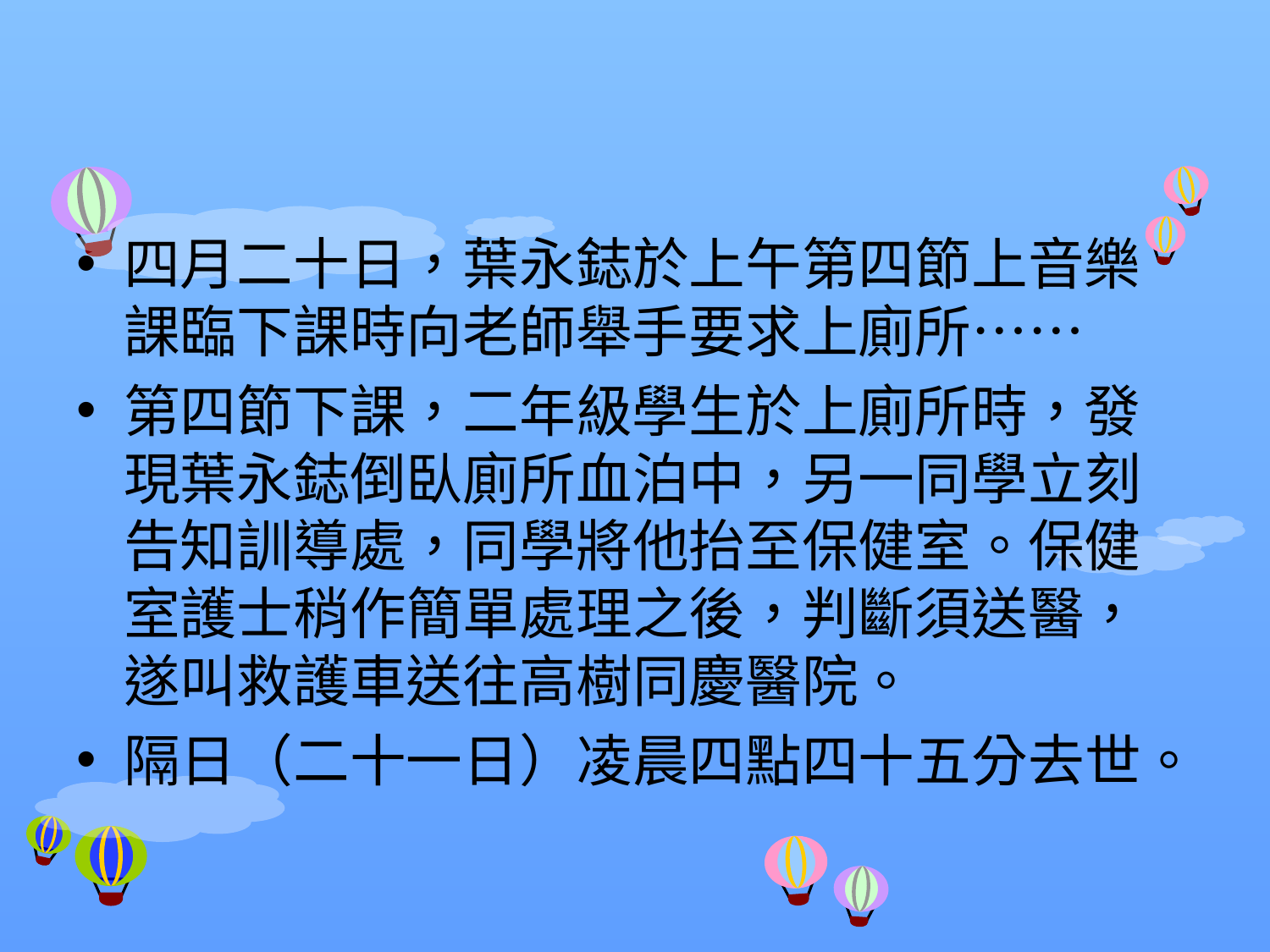

#
四月二十日，葉永鋕於上午第四節上音樂課臨下課時向老師舉手要求上廁所……
第四節下課，二年級學生於上廁所時，發現葉永鋕倒臥廁所血泊中，另一同學立刻告知訓導處，同學將他抬至保健室。保健室護士稍作簡單處理之後，判斷須送醫，遂叫救護車送往高樹同慶醫院。
隔日（二十一日）凌晨四點四十五分去世。